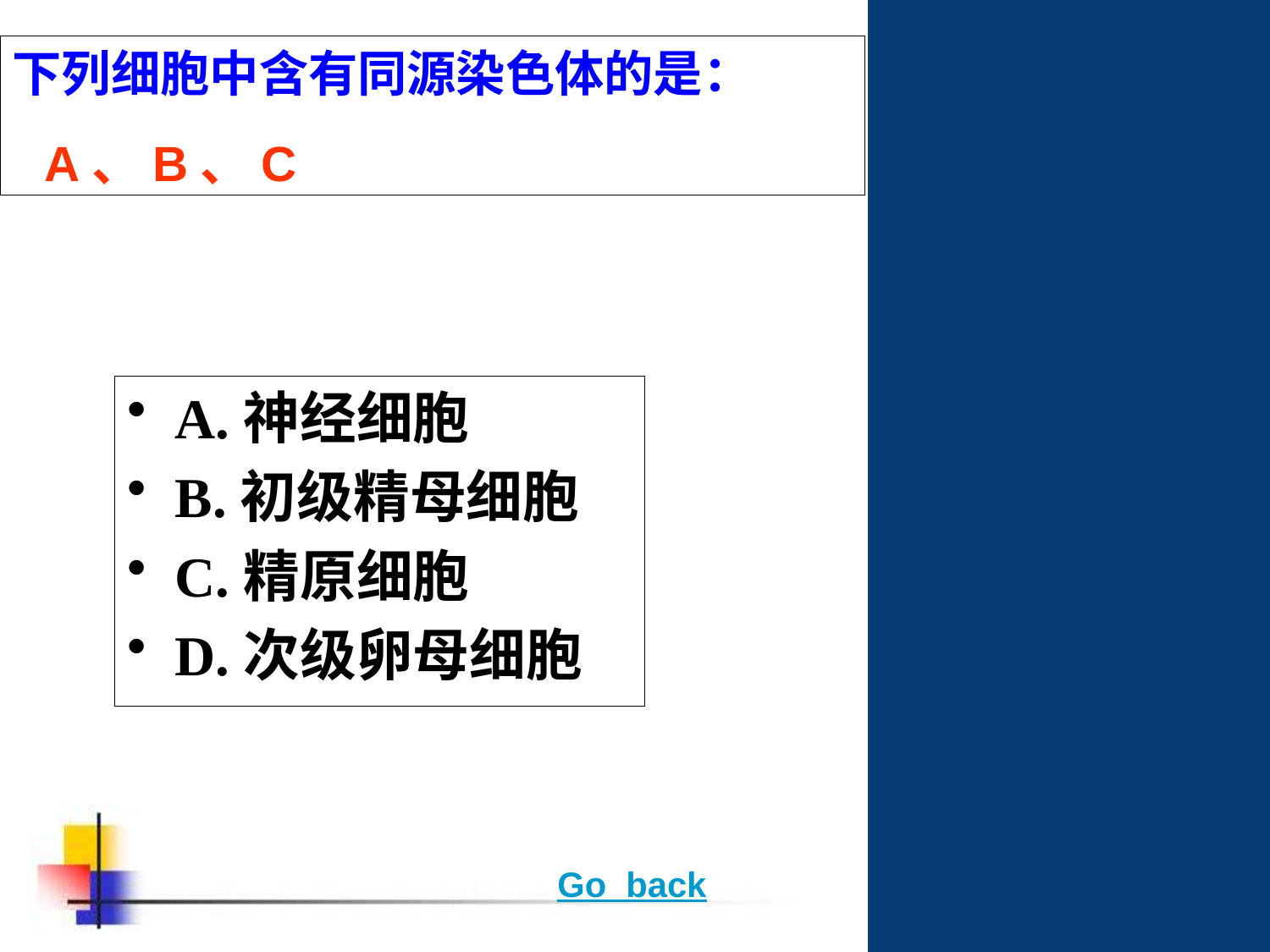

# 下列细胞中含有同源染色体的是：
A、B、C
A.神经细胞
B.初级精母细胞
C.精原细胞
D.次级卵母细胞
Go  back